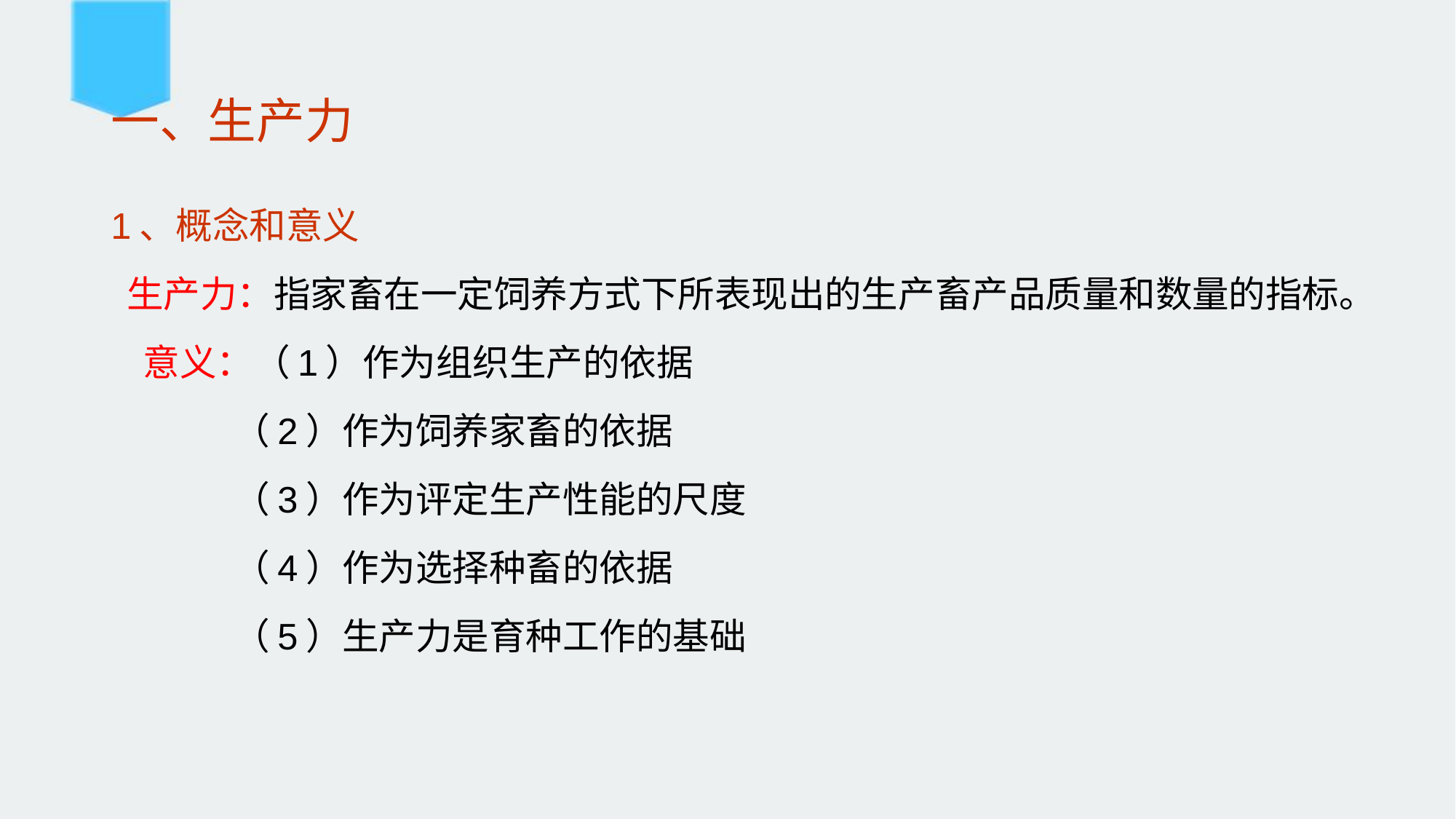

# 一、生产力
1、概念和意义
 生产力：指家畜在一定饲养方式下所表现出的生产畜产品质量和数量的指标。
   意义：（1）作为组织生产的依据
              （2）作为饲养家畜的依据
              （3）作为评定生产性能的尺度
              （4）作为选择种畜的依据
              （5）生产力是育种工作的基础